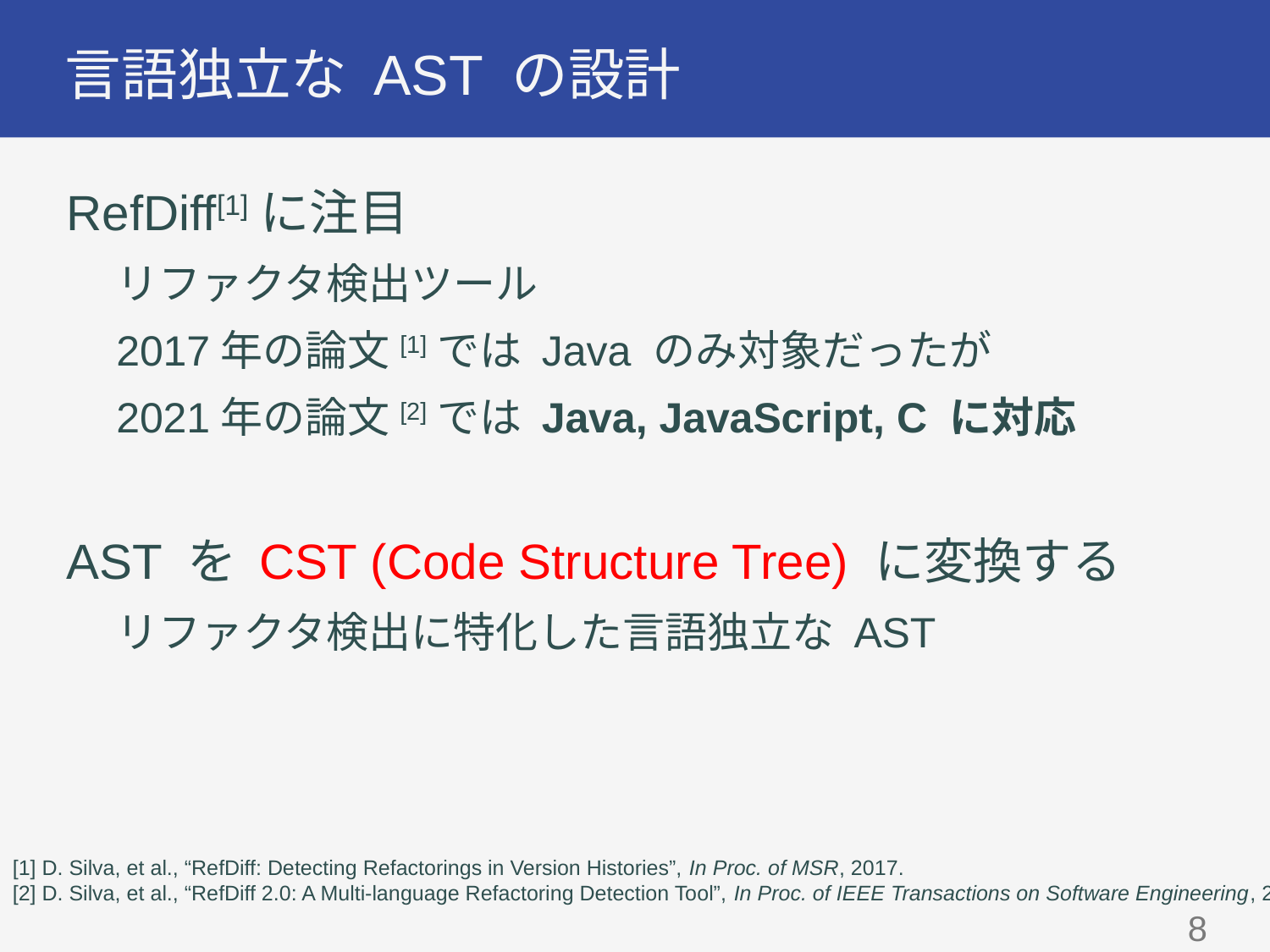

# 言語独立な AST の設計
RefDiff[1]に注目
リファクタ検出ツール
2017年の論文[1]では Java のみ対象だったが
2021年の論文[2]では Java, JavaScript, C に対応

AST を CST (Code Structure Tree) に変換する
リファクタ検出に特化した言語独立な AST
[1] D. Silva, et al., “RefDiff: Detecting Refactorings in Version Histories”, In Proc. of MSR, 2017.
[2] D. Silva, et al., “RefDiff 2.0: A Multi-language Refactoring Detection Tool”, In Proc. of IEEE Transactions on Software Engineering, 2021.
8